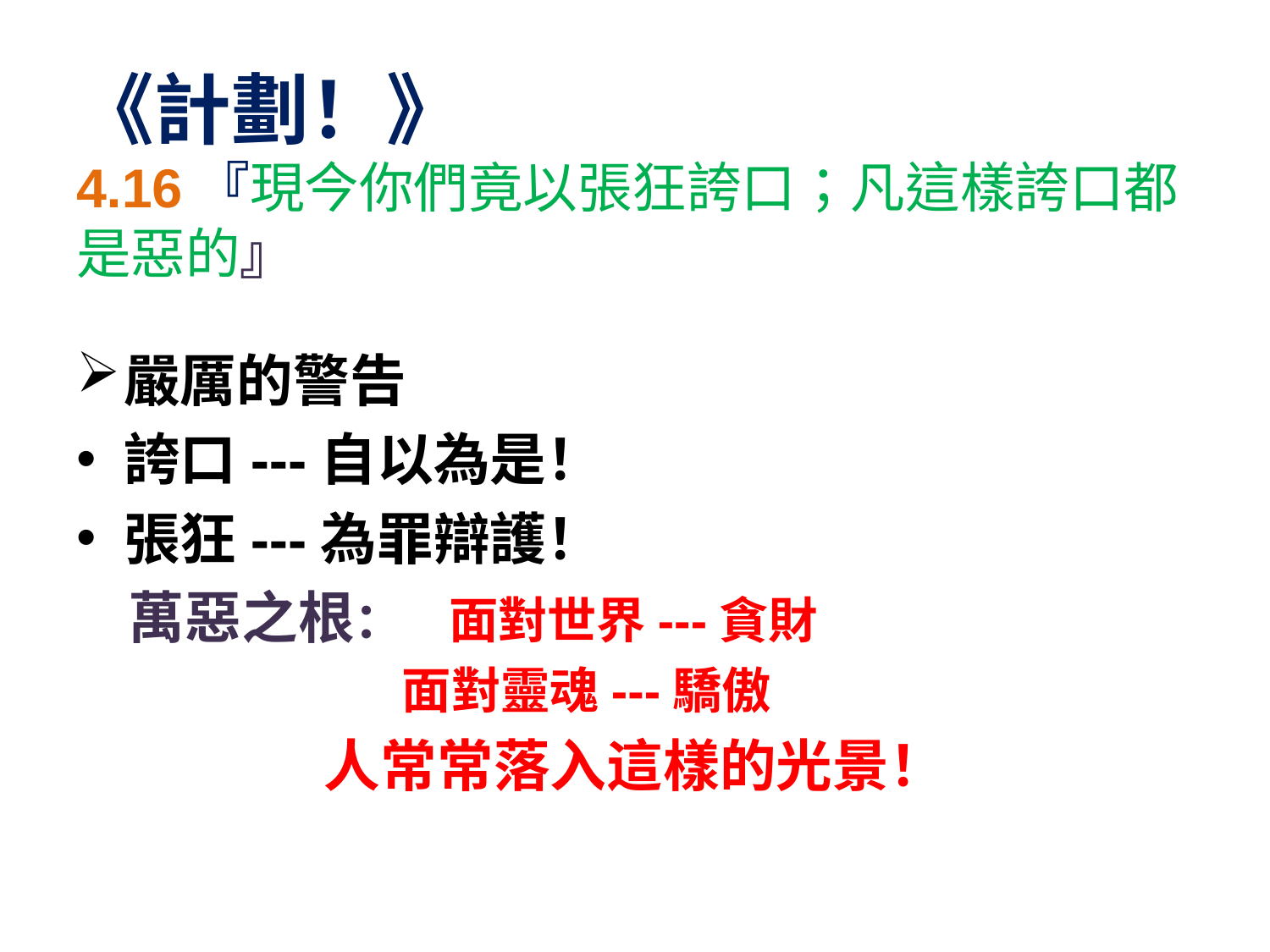

# 《計劃！》 4.16『現今你們竟以張狂誇口；凡這樣誇口都是惡的』
嚴厲的警告
誇口---自以為是！
張狂---為罪辯護！
   萬惡之根：    面對世界---貪財
                            面對靈魂---驕傲
人常常落入這樣的光景！